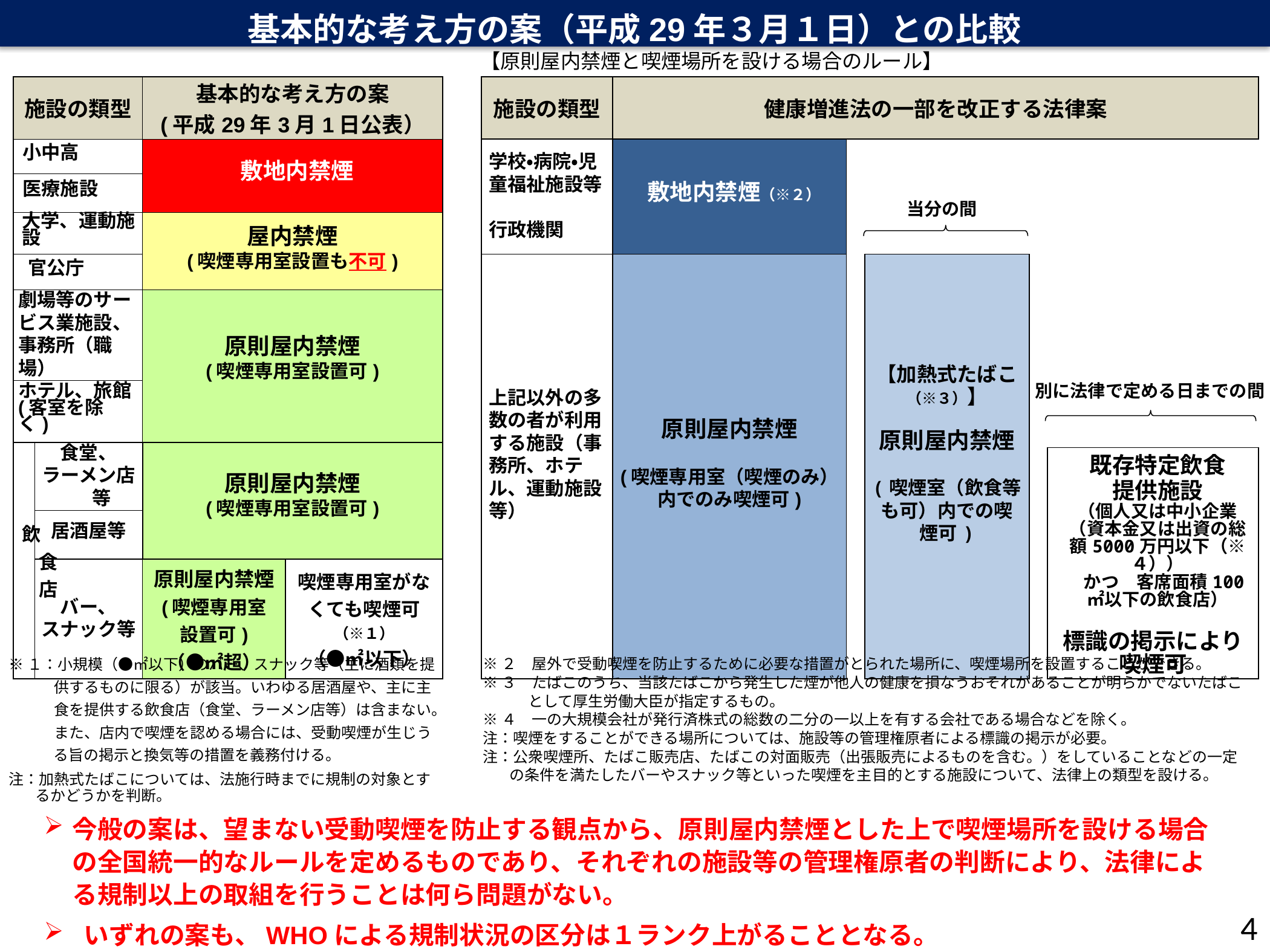

基本的な考え方の案（平成29年３月１日）との比較
【原則屋内禁煙と喫煙場所を設ける場合のルール】

| 施設の類型 |  | 基本的な考え方の案 (平成29年3月1日公表） |  |  | 施設の類型 | 健康増進法の一部を改正する法律案 |  |  |  |  |
| --- | --- | --- | --- | --- | --- | --- | --- | --- | --- | --- |
| 小中高 |  | 敷地内禁煙 |  |  | 学校・病院・児童福祉施設等 行政機関 | 敷地内禁煙（※２） |  |  |  |  |
| 医療施設 |  |  |  |  |  |  |  |  |  |  |
| 大学、運動施設 |  | 屋内禁煙 (喫煙専用室設置も不可) |  |  |  |  |  |  |  |  |
| 官公庁 |  |  |  |  | 上記以外の多数の者が利用する施設（事務所、ホテル、運動施設等） | 原則屋内禁煙 (喫煙専用室（喫煙のみ）内でのみ喫煙可) |  | 【加熱式たばこ（※３）】 原則屋内禁煙 (喫煙室（飲食等も可）内での喫煙可) |  |  |
| 劇場等のサービス業施設、 事務所（職場） |  | 原則屋内禁煙 (喫煙専用室設置可) |  |  |  |  |  |  |  |  |
|  |  |  |  |  |  |  |  |  |  |  |
| ホテル、旅館(客室を除く) |  |  |  |  |  |  |  |  |  |  |
|  |  |  |  |  |  |  |  |  |  |  |
| 飲食店 | 食堂、 ラーメン店等 | 原則屋内禁煙 (喫煙専用室設置可) |  |  |  |  |  |  |  |  |
|  |  |  |  |  |  |  |  |  |  | 既存特定飲食 提供施設 （個人又は中小企業（資本金又は出資の総額5000万円以下（※４）） 　かつ　客席面積100㎡以下の飲食店） 標識の掲示により 喫煙可 |
|  | 居酒屋等 |  |  |  |  |  |  |  |  |  |
|  | バー、 スナック等 | 原則屋内禁煙 (喫煙専用室 設置可) （●㎡超） | 喫煙専用室がなくても喫煙可 （※１） （●㎡以下） |  |  |  |  |  |  |  |

　当分の間

　別に法律で定める日までの間
※１：小規模（●㎡以下）のバー、スナック等（主に酒類を提供するものに限る）が該当。いわゆる居酒屋や、主に主食を提供する飲食店（食堂、ラーメン店等）は含まない。
　　　また、店内で喫煙を認める場合には、受動喫煙が生じうる旨の掲示と換気等の措置を義務付ける。

注：加熱式たばこについては、法施行時までに規制の対象とするかどうかを判断。
※２　屋外で受動喫煙を防止するために必要な措置がとられた場所に、喫煙場所を設置することができる。
※３　たばこのうち、当該たばこから発生した煙が他人の健康を損なうおそれがあることが明らかでないたばことして厚生労働大臣が指定するもの。
※４　一の大規模会社が発行済株式の総数の二分の一以上を有する会社である場合などを除く。
注：喫煙をすることができる場所については、施設等の管理権原者による標識の掲示が必要。
注：公衆喫煙所、たばこ販売店、たばこの対面販売（出張販売によるものを含む。）をしていることなどの一定の条件を満たしたバーやスナック等といった喫煙を主目的とする施設について、法律上の類型を設ける。
今般の案は、望まない受動喫煙を防止する観点から、原則屋内禁煙とした上で喫煙場所を設ける場合の全国統一的なルールを定めるものであり、それぞれの施設等の管理権原者の判断により、法律による規制以上の取組を行うことは何ら問題がない。
 いずれの案も、WHOによる規制状況の区分は１ランク上がることとなる。

4